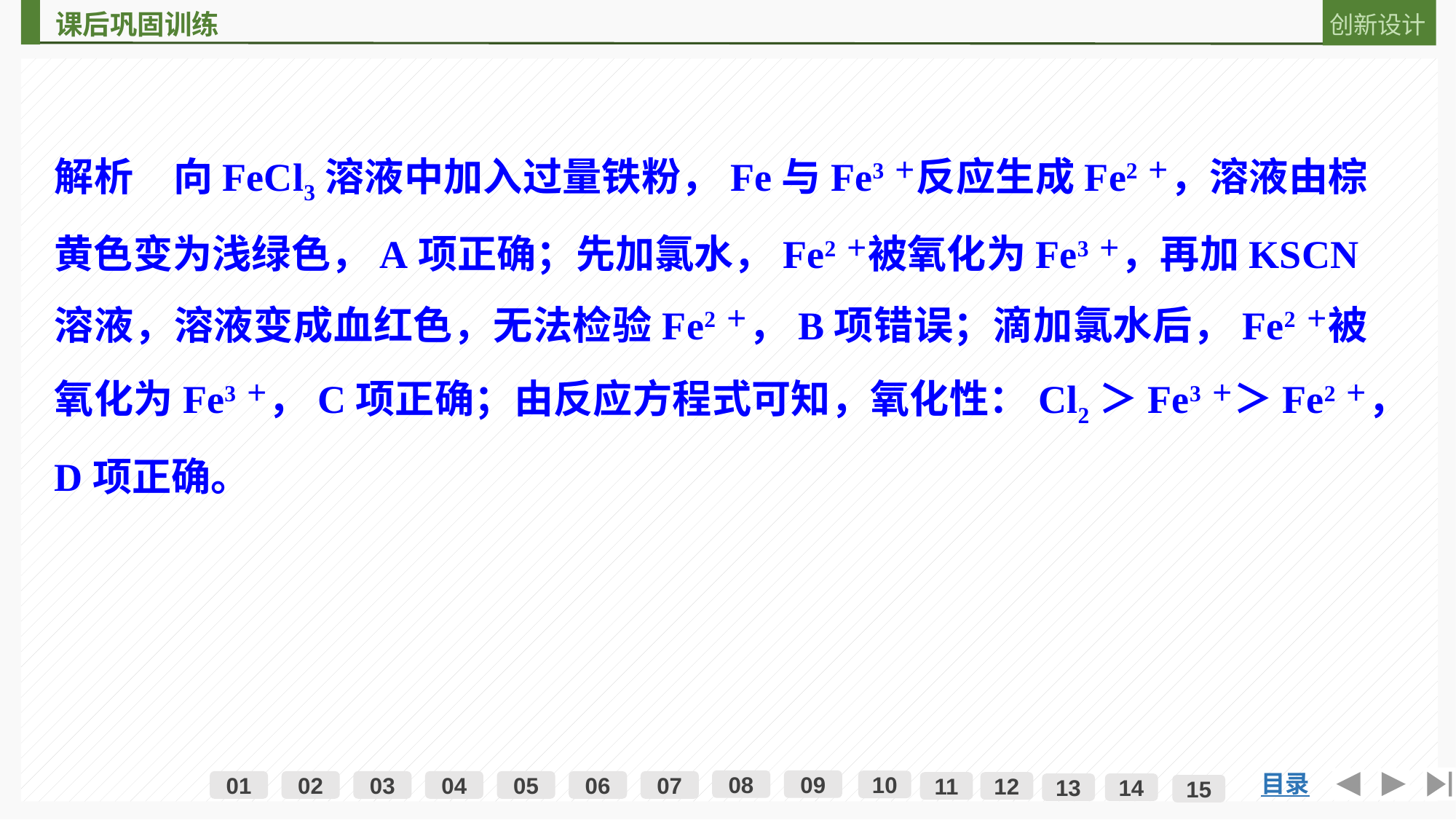

解析　向FeCl3溶液中加入过量铁粉，Fe与Fe3＋反应生成Fe2＋，溶液由棕黄色变为浅绿色，A项正确；先加氯水，Fe2＋被氧化为Fe3＋，再加KSCN溶液，溶液变成血红色，无法检验Fe2＋，B项错误；滴加氯水后，Fe2＋被氧化为Fe3＋，C项正确；由反应方程式可知，氧化性：Cl2＞Fe3＋＞Fe2＋，D项正确。